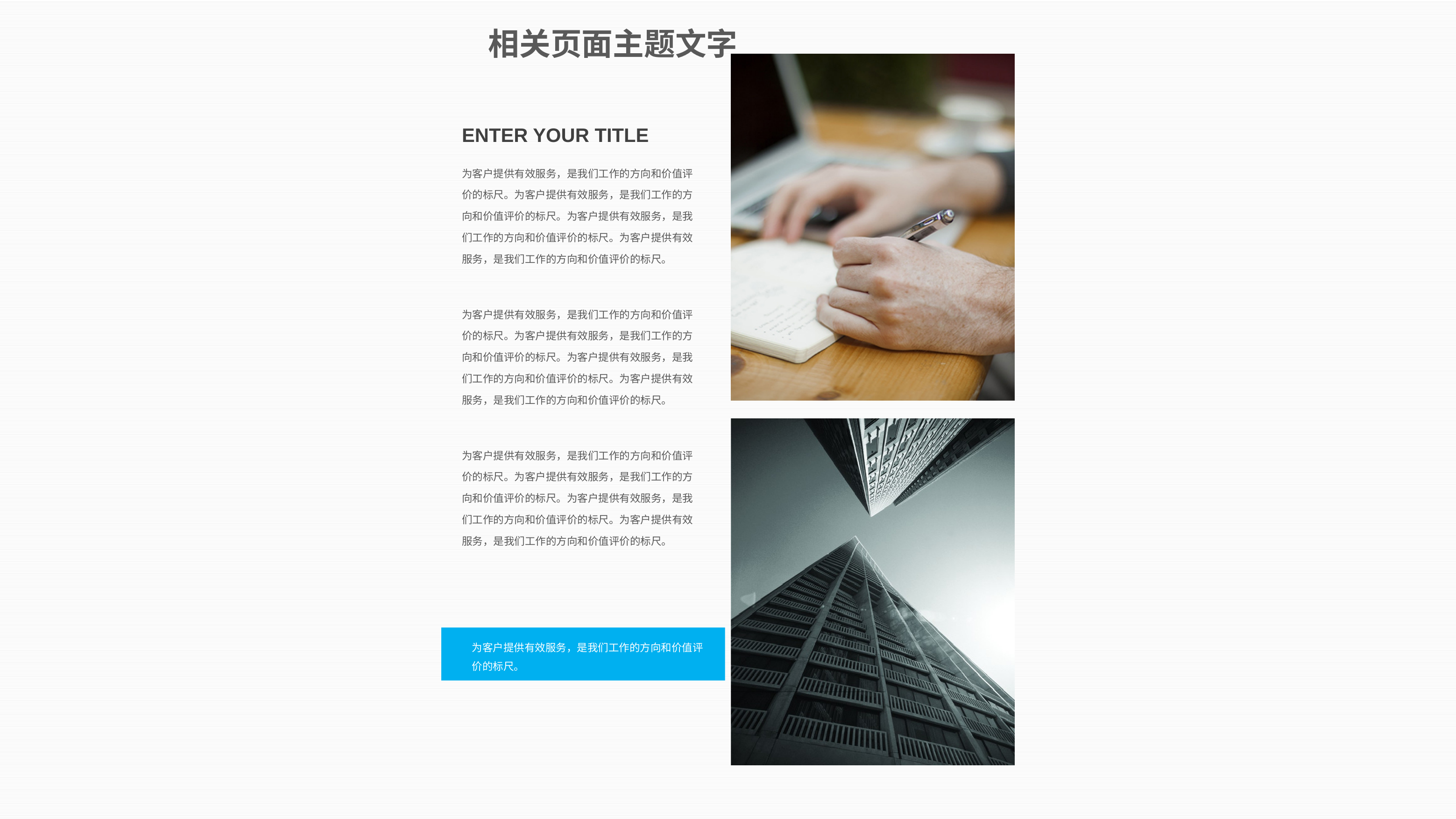

相关页面主题文字

ENTER YOUR TITLE
为客户提供有效服务，是我们工作的方向和价值评价的标尺。为客户提供有效服务，是我们工作的方向和价值评价的标尺。为客户提供有效服务，是我们工作的方向和价值评价的标尺。为客户提供有效服务，是我们工作的方向和价值评价的标尺。

为客户提供有效服务，是我们工作的方向和价值评价的标尺。为客户提供有效服务，是我们工作的方向和价值评价的标尺。为客户提供有效服务，是我们工作的方向和价值评价的标尺。为客户提供有效服务，是我们工作的方向和价值评价的标尺。

为客户提供有效服务，是我们工作的方向和价值评价的标尺。为客户提供有效服务，是我们工作的方向和价值评价的标尺。为客户提供有效服务，是我们工作的方向和价值评价的标尺。为客户提供有效服务，是我们工作的方向和价值评价的标尺。

为客户提供有效服务，是我们工作的方向和价值评价的标尺。